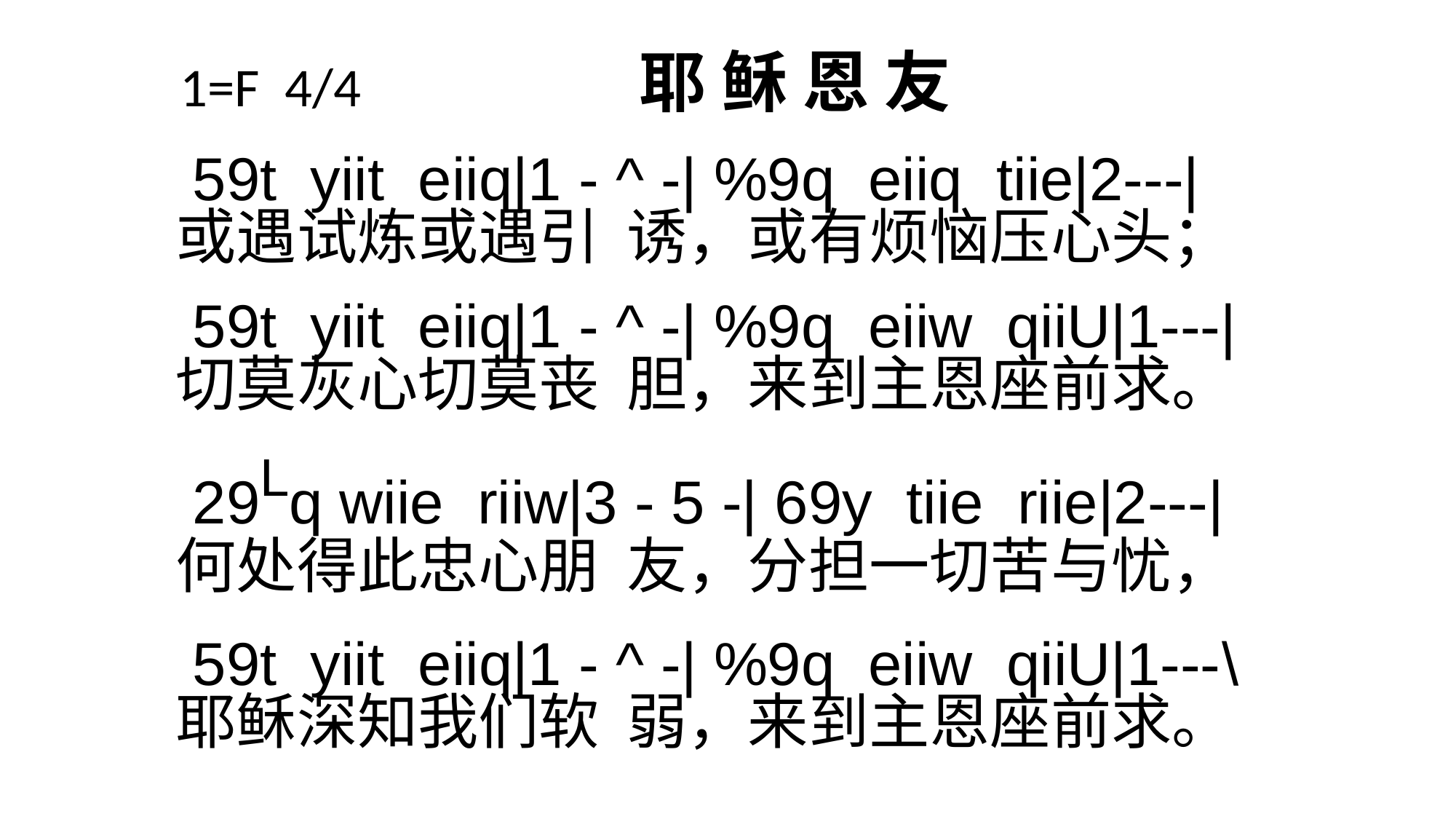

# 1=F  4/4                 耶 稣 恩 友
 59t  yiit  eiiq|1 - ^ -| %9q  eiiq  tiie|2---|
或遇试炼或遇引  诱，或有烦恼压心头；
 59t  yiit  eiiq|1 - ^ -| %9q  eiiw  qiiU|1---|
切莫灰心切莫丧  胆，来到主恩座前求。
29Lq wiie  riiw|3 - 5 -| 69y  tiie  riie|2---|
何处得此忠心朋  友，分担一切苦与忧，
 59t  yiit  eiiq|1 - ^ -| %9q  eiiw  qiiU|1---\
耶稣深知我们软  弱，来到主恩座前求。
3-2